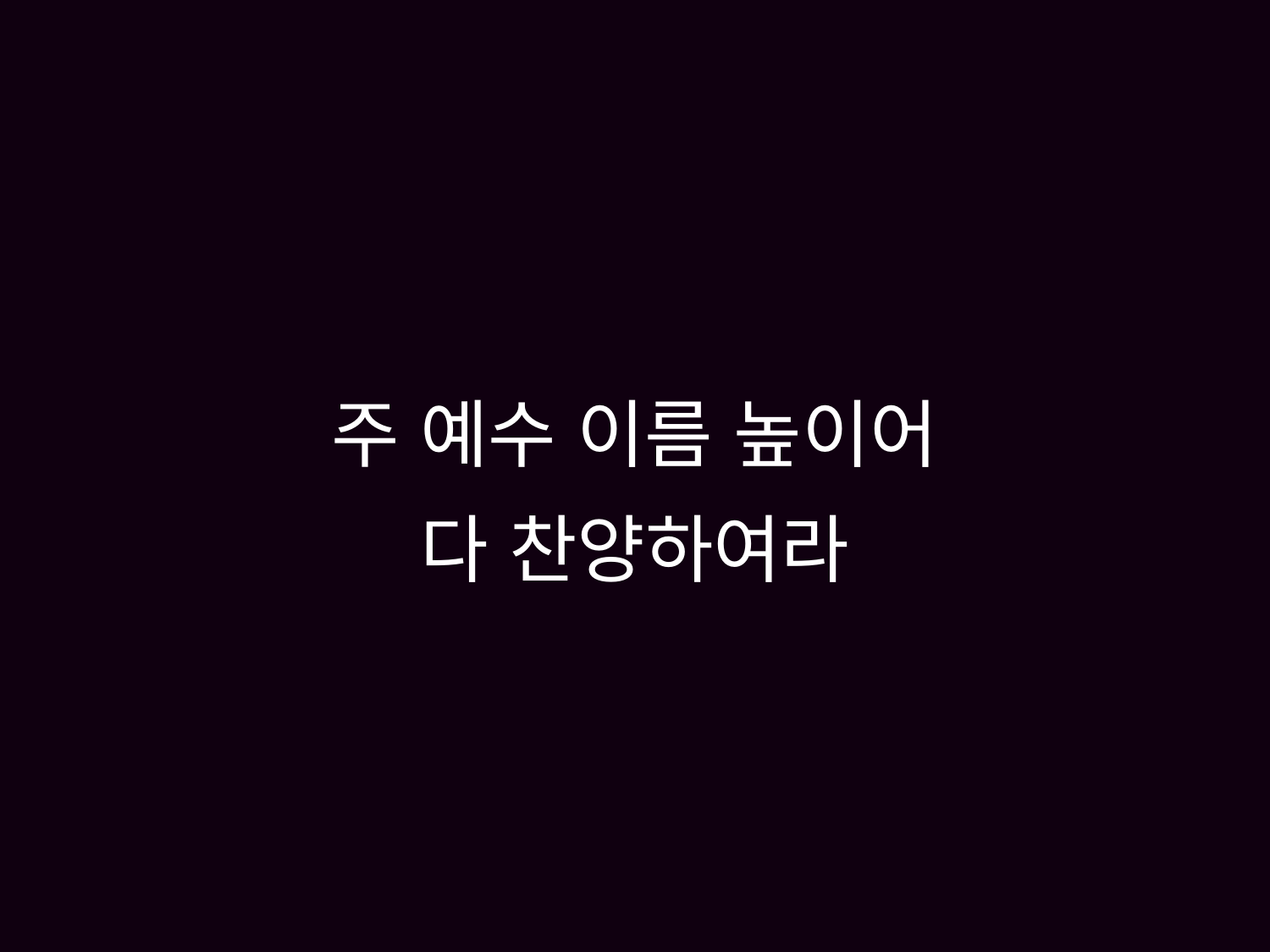

# 주 예수 이름 높이어 다 찬양하여라